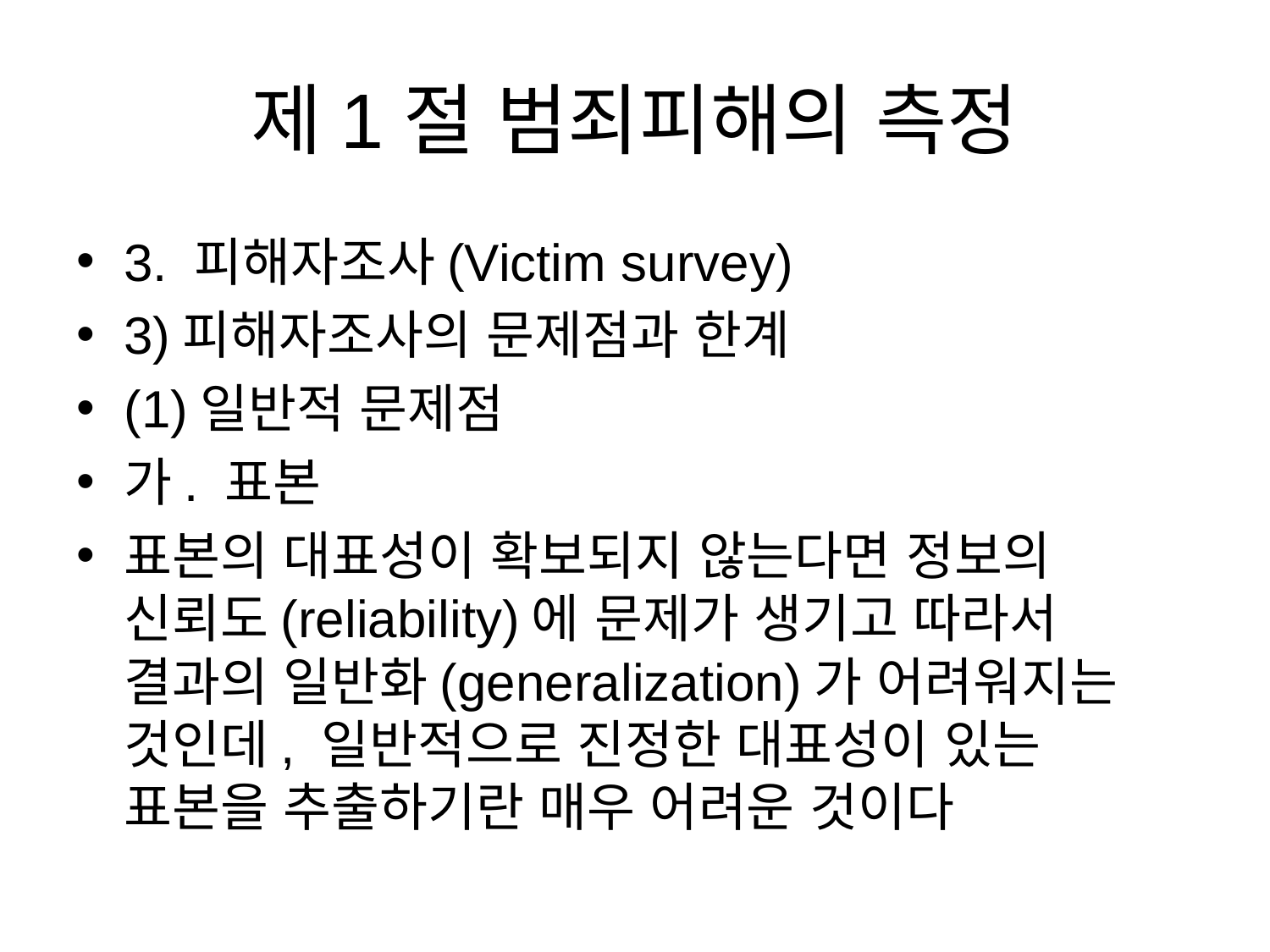

# 제1절 범죄피해의 측정
3. 피해자조사(Victim survey)
3)피해자조사의 문제점과 한계
(1)일반적 문제점
가. 표본
표본의 대표성이 확보되지 않는다면 정보의 신뢰도(reliability)에 문제가 생기고 따라서 결과의 일반화(generalization)가 어려워지는 것인데, 일반적으로 진정한 대표성이 있는 표본을 추출하기란 매우 어려운 것이다